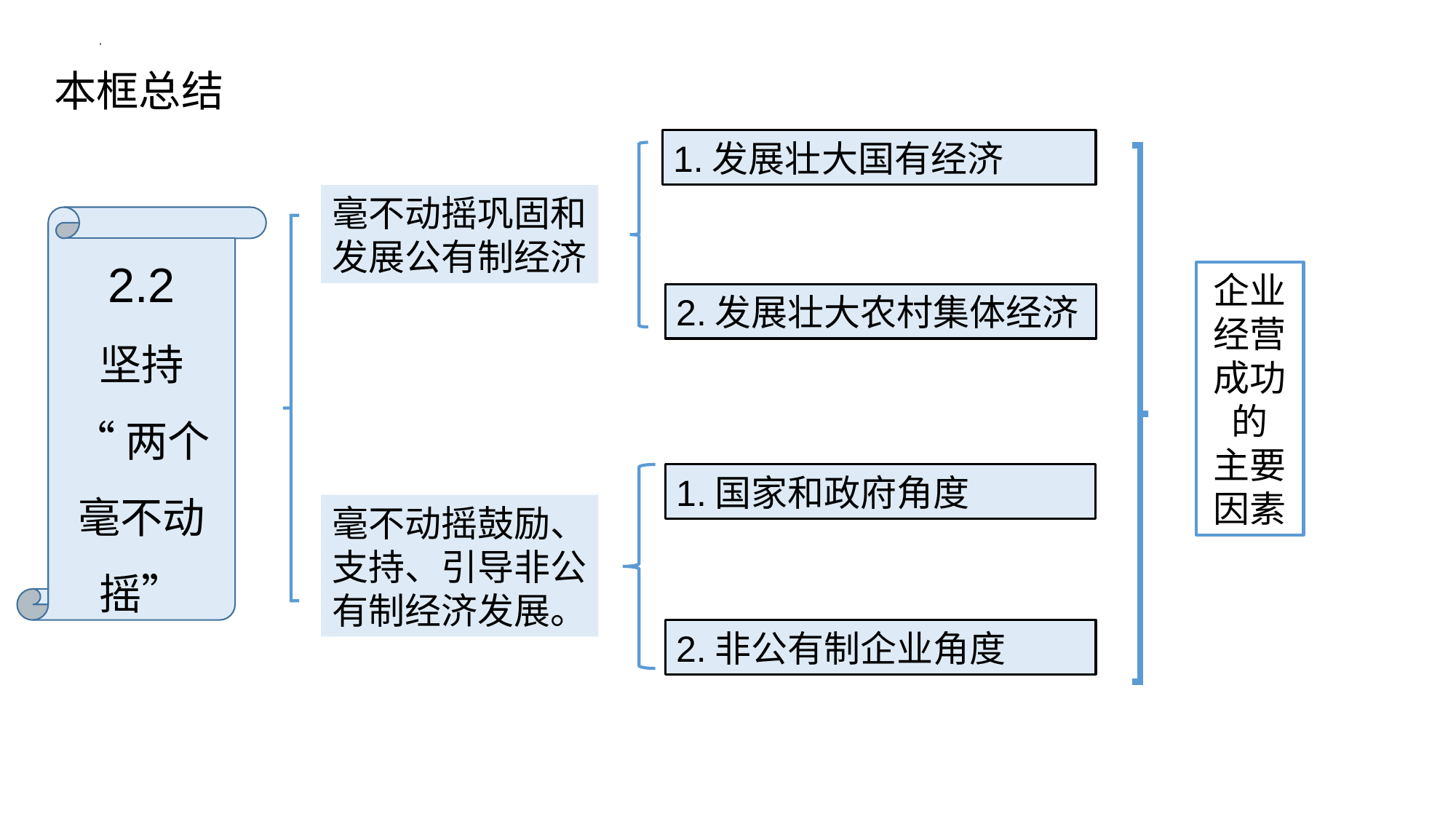

本框总结
1.发展壮大国有经济

毫不动摇巩固和发展公有制经济
2.2
坚持
“两个毫不动摇”

企业经营成功的
主要因素
2.发展壮大农村集体经济

1.国家和政府角度
毫不动摇鼓励、支持、引导非公有制经济发展。
2.非公有制企业角度